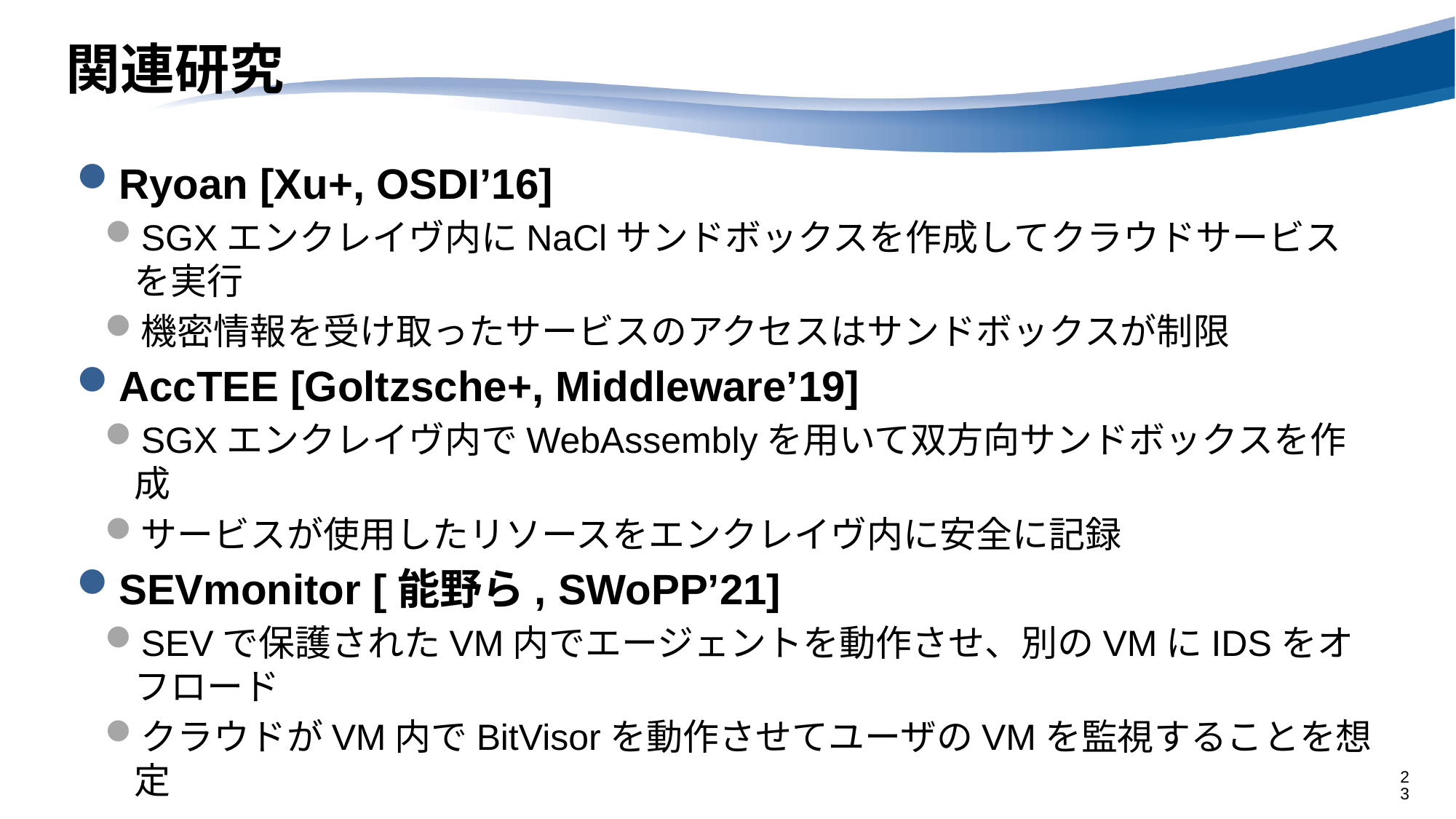

# 関連研究
Ryoan [Xu+, OSDI’16]
SGXエンクレイヴ内にNaClサンドボックスを作成してクラウドサービスを実行
機密情報を受け取ったサービスのアクセスはサンドボックスが制限
AccTEE [Goltzsche+, Middleware’19]
SGXエンクレイヴ内でWebAssemblyを用いて双方向サンドボックスを作成
サービスが使用したリソースをエンクレイヴ内に安全に記録
SEVmonitor [能野ら, SWoPP’21]
SEVで保護されたVM内でエージェントを動作させ、別のVMにIDSをオフロード
クラウドがVM内でBitVisorを動作させてユーザのVMを監視することを想定
23